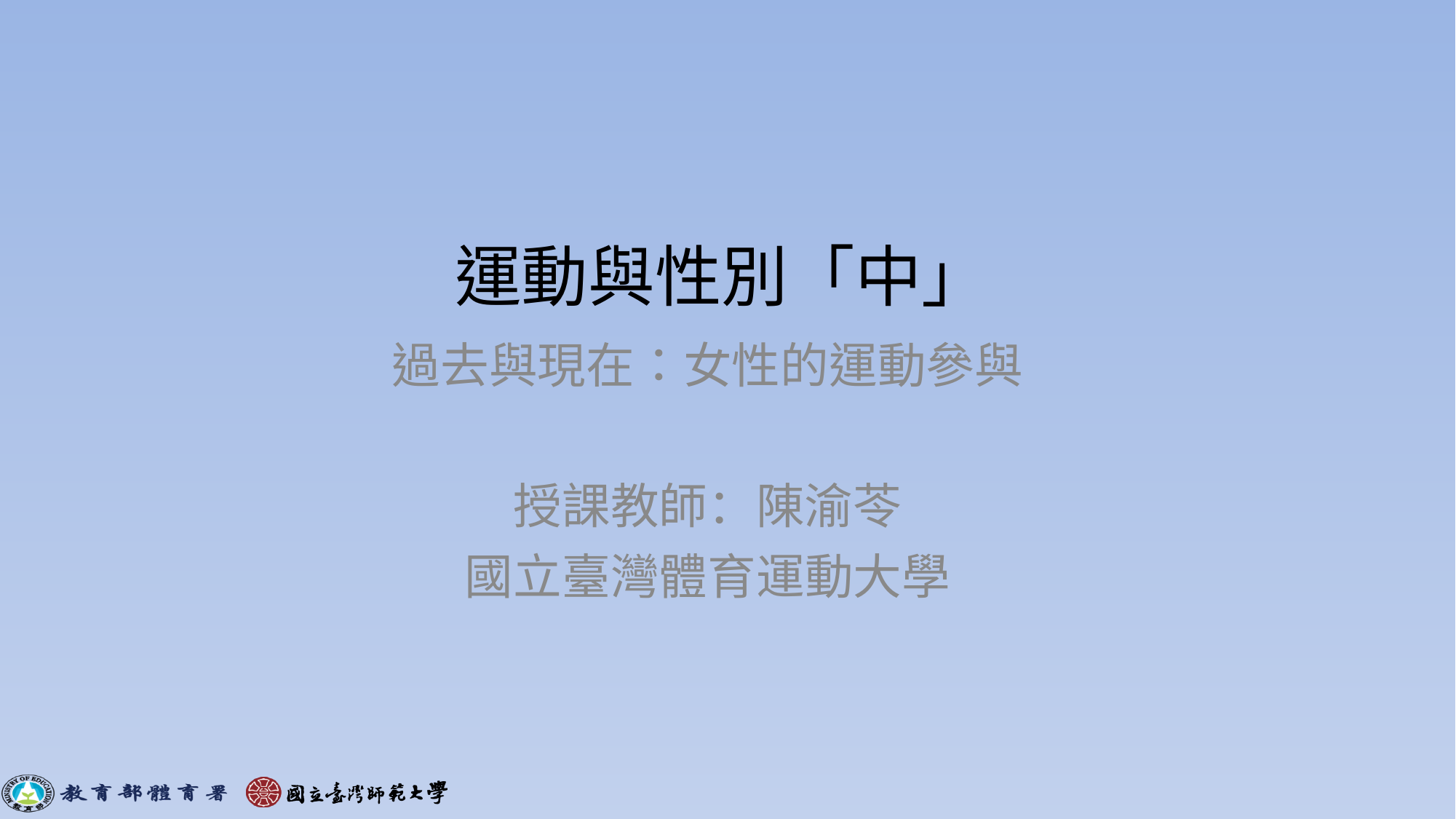

# 運動與性別「中」
過去與現在：女性的運動參與

授課教師：陳渝苓
國立臺灣體育運動大學